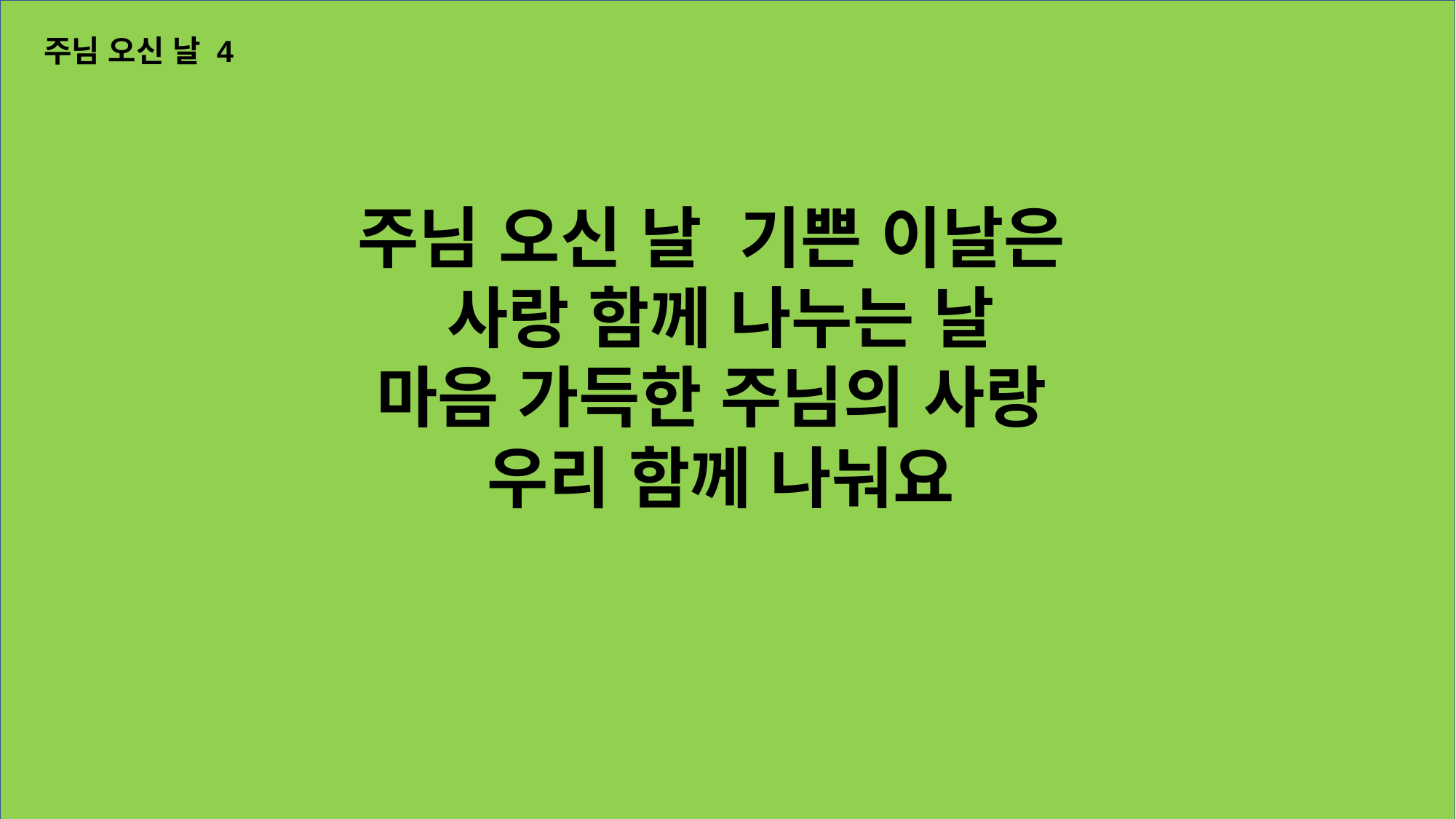

주님 오신 날 4
주님 오신 날  기쁜 이날은
사랑 함께 나누는 날
마음 가득한 주님의 사랑
우리 함께 나눠요